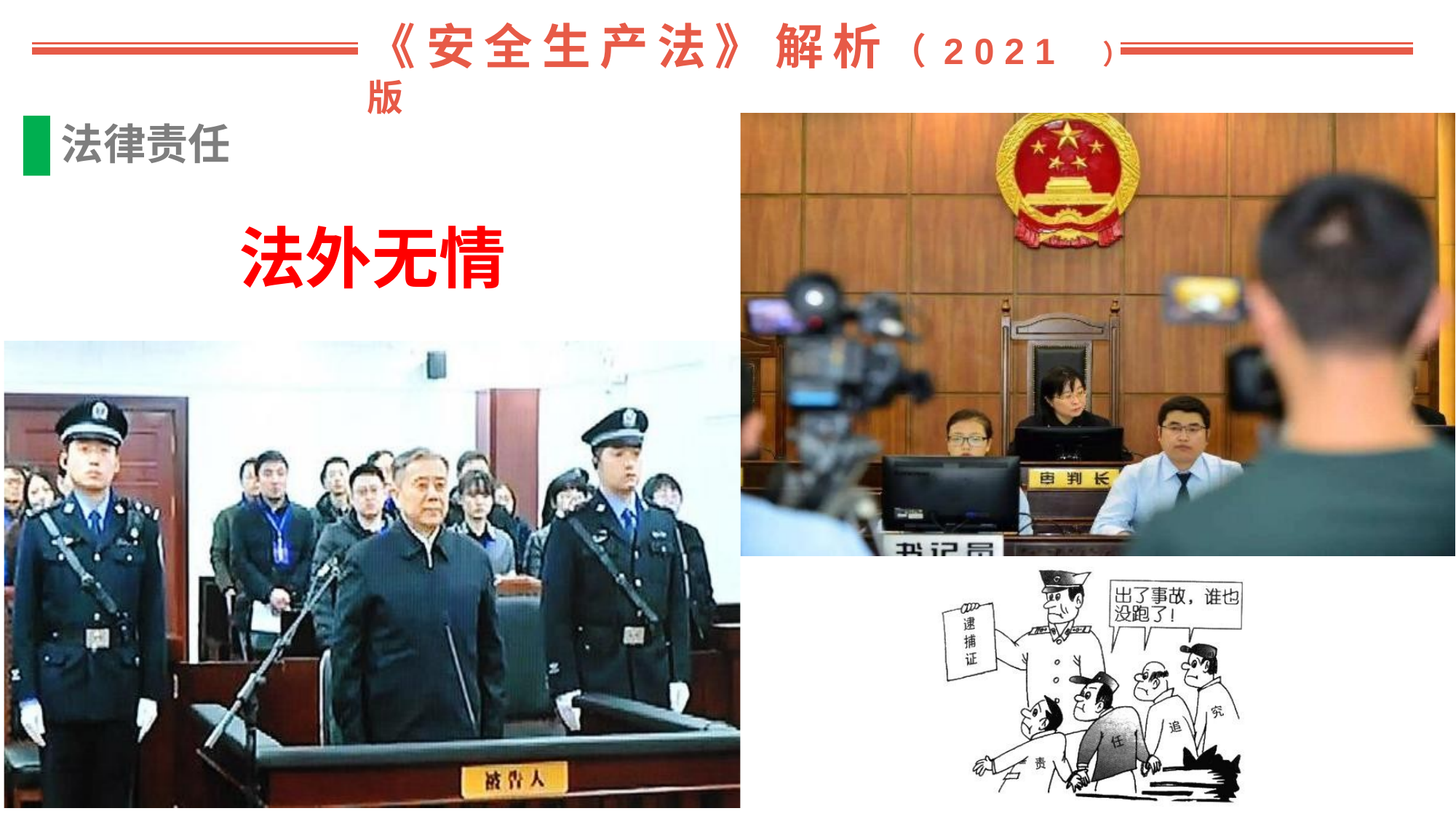

# 《 安全生产法》 解析（ 2 0 2 1 版
）

法律责任
法外无情